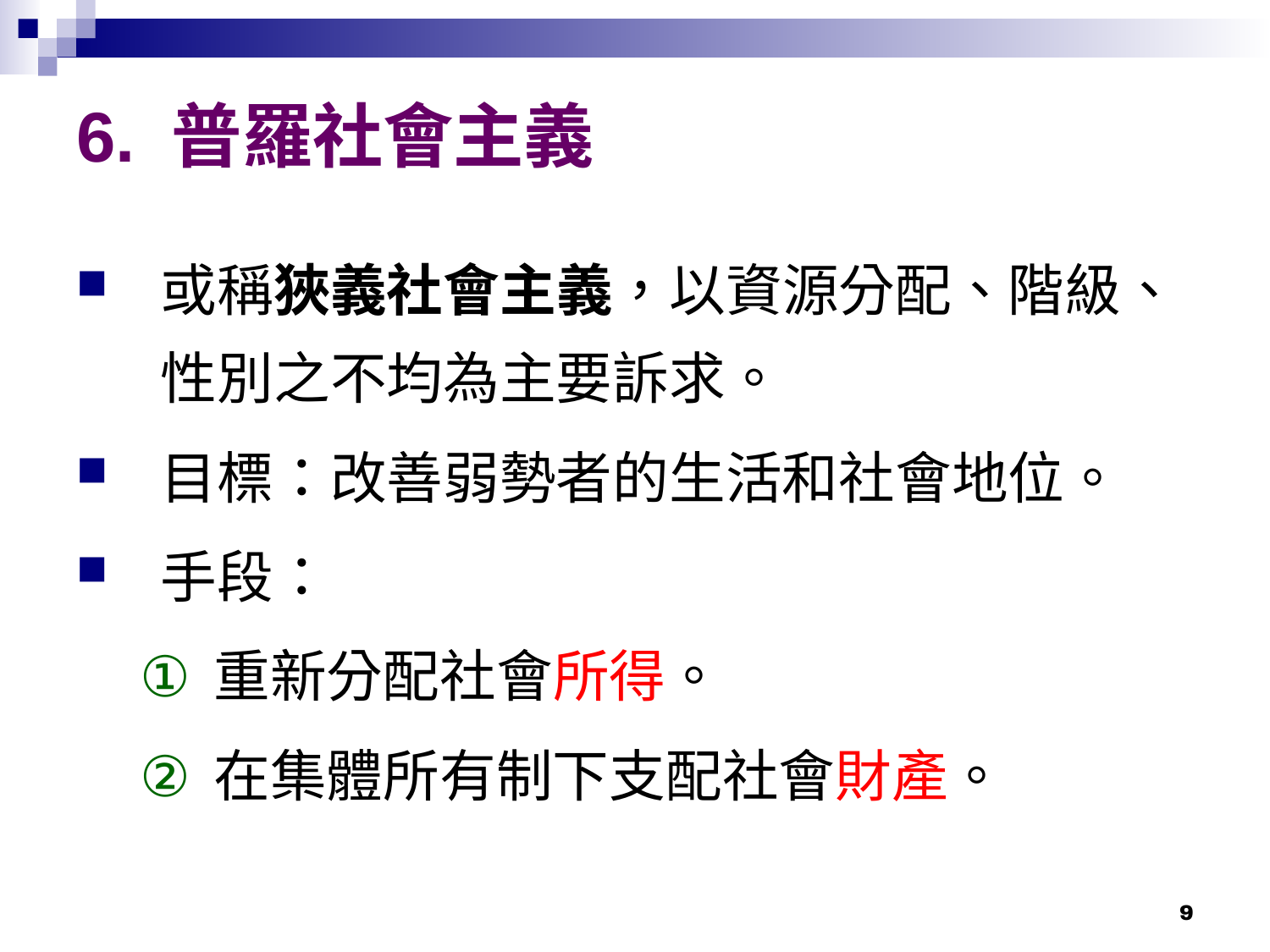

# 6. 普羅社會主義
或稱狹義社會主義，以資源分配、階級、性別之不均為主要訴求。
目標：改善弱勢者的生活和社會地位。
手段：
重新分配社會所得。
在集體所有制下支配社會財產。
9